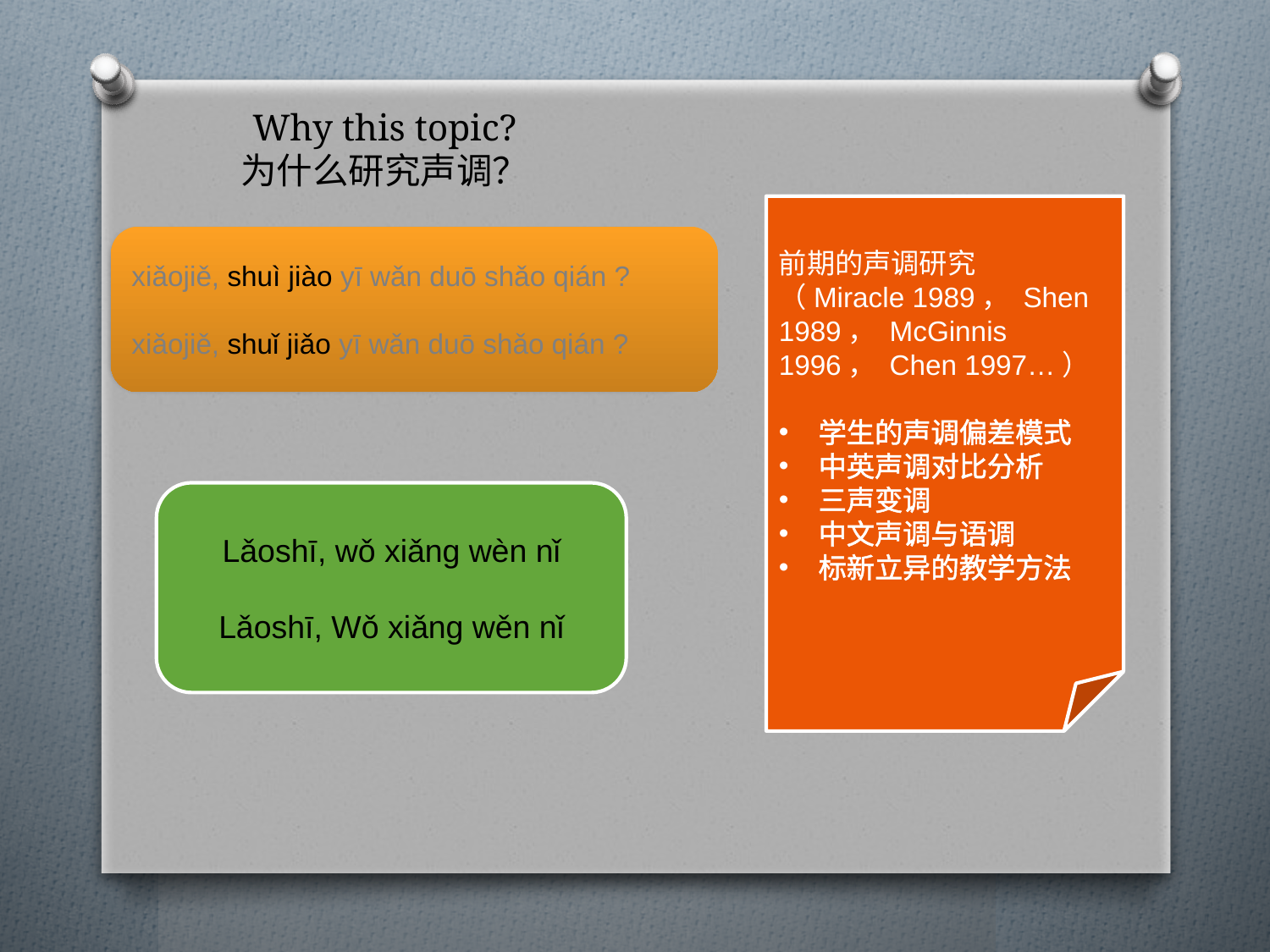

# Why this topic? 为什么研究声调？
前期的声调研究
（Miracle 1989， Shen 1989， McGinnis 1996， Chen 1997…）

学生的声调偏差模式
中英声调对比分析
三声变调
中文声调与语调
标新立异的教学方法

xiǎojiě, shuì jiào yī wǎn duō shǎo qián ?

xiǎojiě, shuǐ jiǎo yī wǎn duō shǎo qián ?

Lǎoshī, wǒ xiǎng wèn nǐ

Lǎoshī, Wǒ xiǎng wěn nǐ